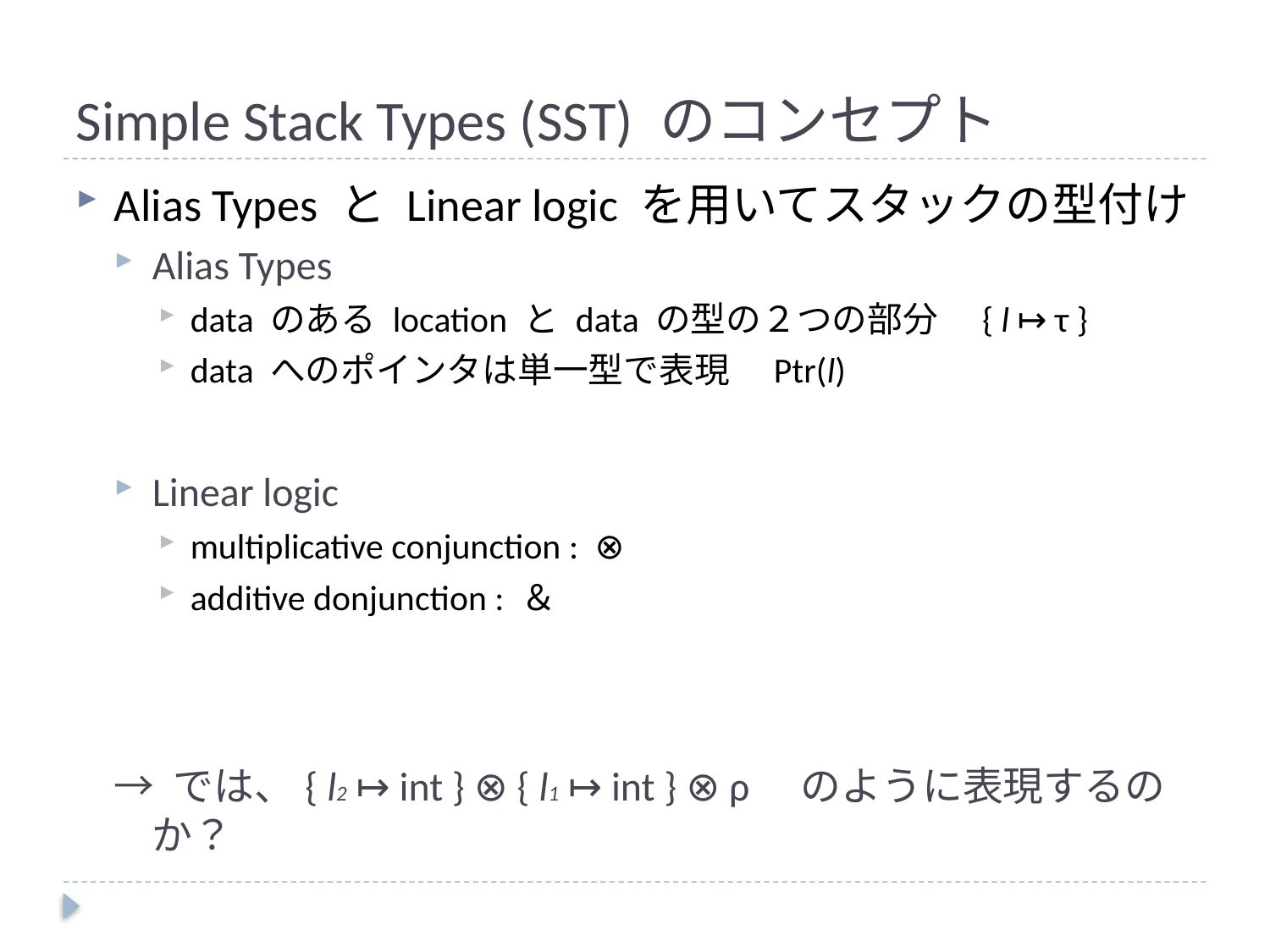

# Simple Stack Types (SST) のコンセプト
Alias Types と Linear logic を用いてスタックの型付け
Alias Types
data のある location と data の型の２つの部分　{ l ↦ τ }
data へのポインタは単一型で表現　Ptr(l)

Linear logic
multiplicative conjunction :  ⊗
additive donjunction : ＆

→ では、{ l2 ↦ int } ⊗ { l1 ↦ int } ⊗ ρ　のように表現するのか？